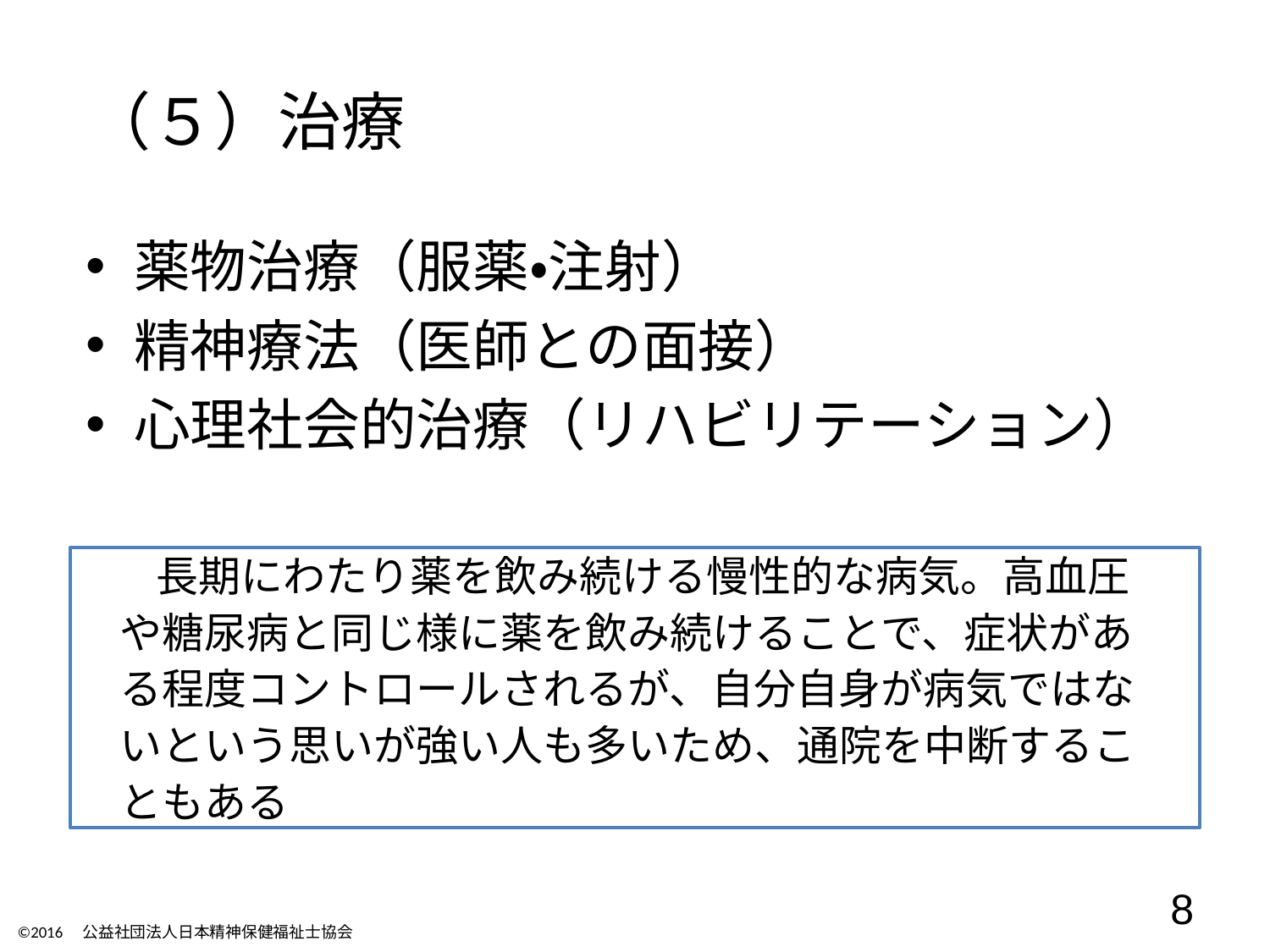

# （５）治療
薬物治療（服薬・注射）
精神療法（医師との面接）
心理社会的治療（リハビリテーション）

長期にわたり薬を飲み続ける慢性的な病気。高血圧や糖尿病と同じ様に薬を飲み続けることで、症状がある程度コントロールされるが、自分自身が病気ではないという思いが強い人も多いため、通院を中断することもある
8
©2016　公益社団法人日本精神保健福祉士協会